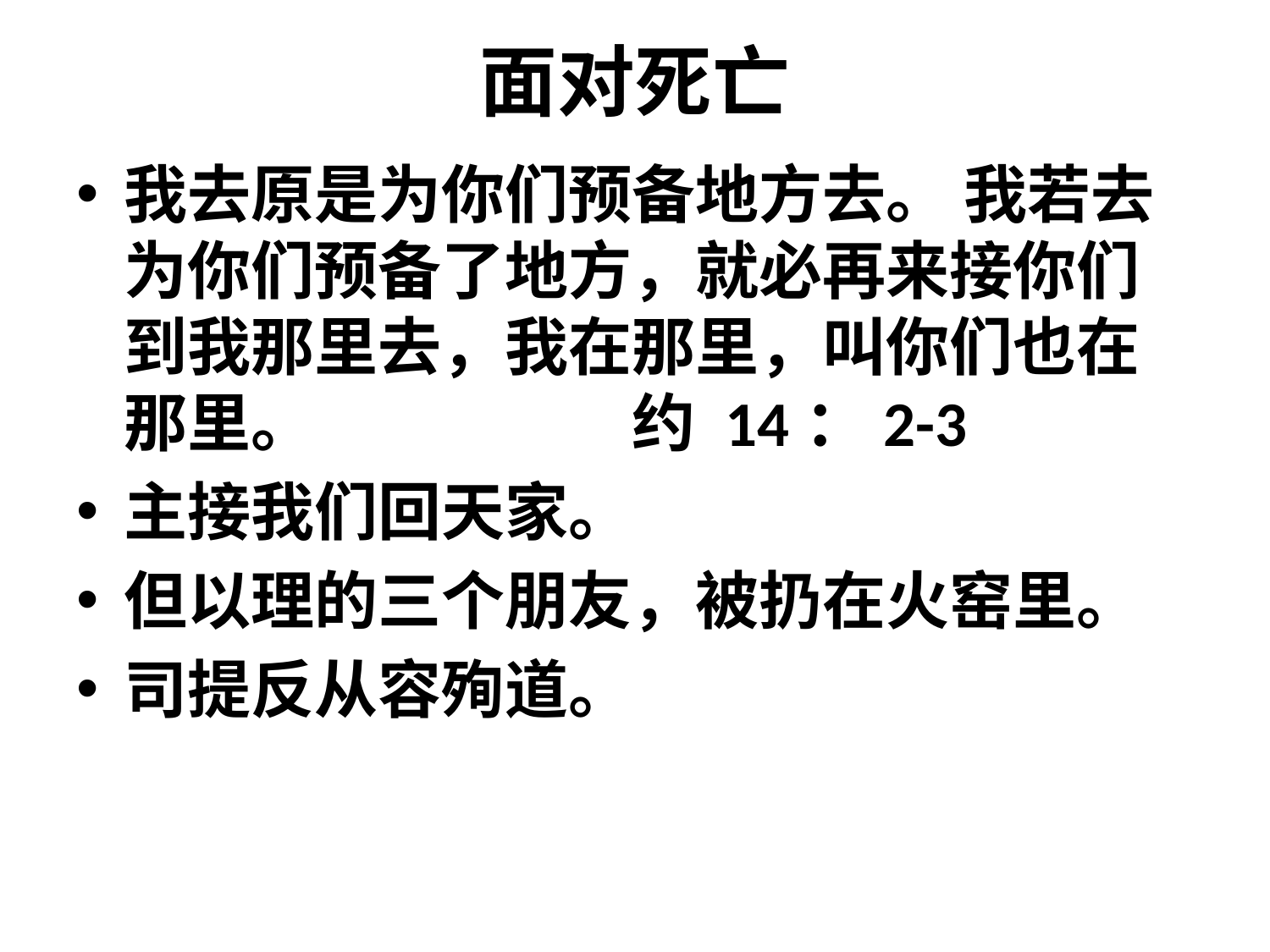

# 面对死亡
我去原是为你们预备地方去。 我若去为你们预备了地方，就必再来接你们到我那里去，我在那里，叫你们也在那里。 			约 14：2-3
主接我们回天家。
但以理的三个朋友，被扔在火窑里。
司提反从容殉道。